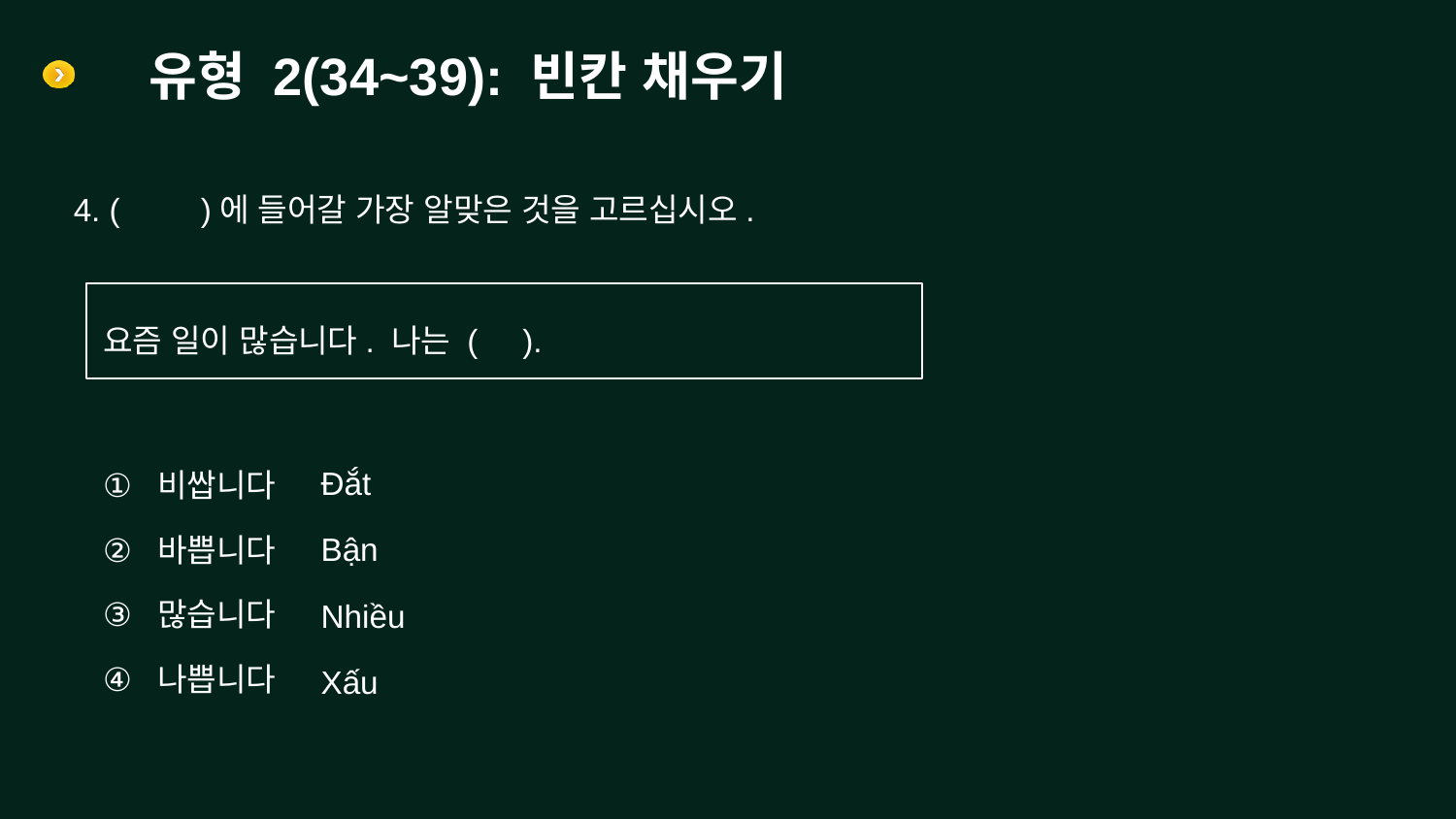

# 유형 2(34~39): 빈칸 채우기
4. (         )에 들어갈 가장 알맞은 것을 고르십시오.
요즘 일이 많습니다. 나는 (     ).
비쌉니다
바쁩니다
많습니다
나쁩니다
Đắt
Bận
Nhiều
Xấu